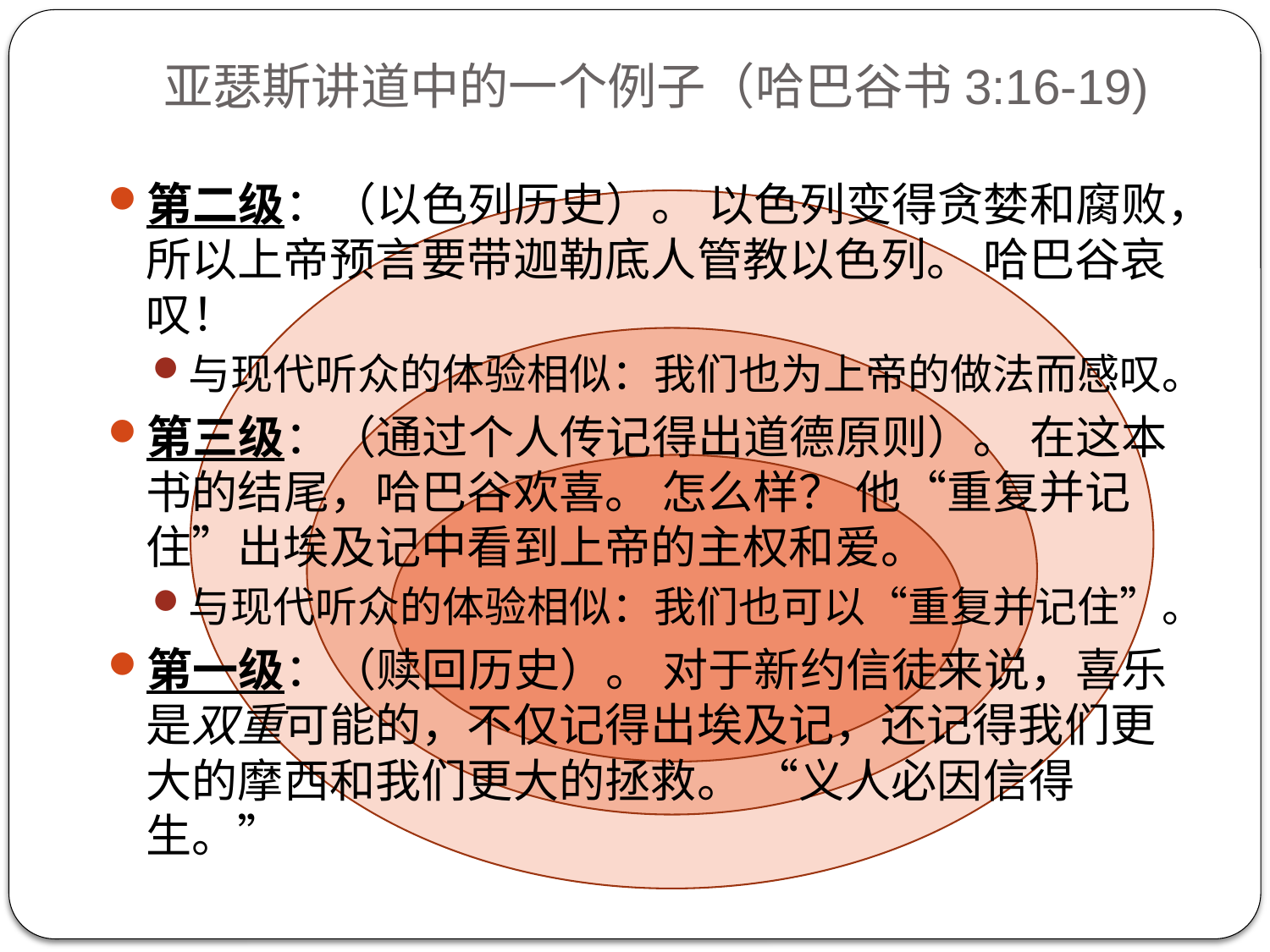

# 亚瑟斯讲道中的一个例子（哈巴谷书3:16-19)
第二级：（以色列历史）。 以色列变得贪婪和腐败，所以上帝预言要带迦勒底人管教以色列。 哈巴谷哀叹！
与现代听众的体验相似：我们也为上帝的做法而感叹。
第三级：（通过个人传记得出道德原则）。 在这本书的结尾，哈巴谷欢喜。 怎么样？ 他“重复并记住”出埃及记中看到上帝的主权和爱。
与现代听众的体验相似：我们也可以“重复并记住”。
第一级：（赎回历史）。 对于新约信徒来说，喜乐是双重可能的，不仅记得出埃及记，还记得我们更大的摩西和我们更大的拯救。 “义人必因信得生。”